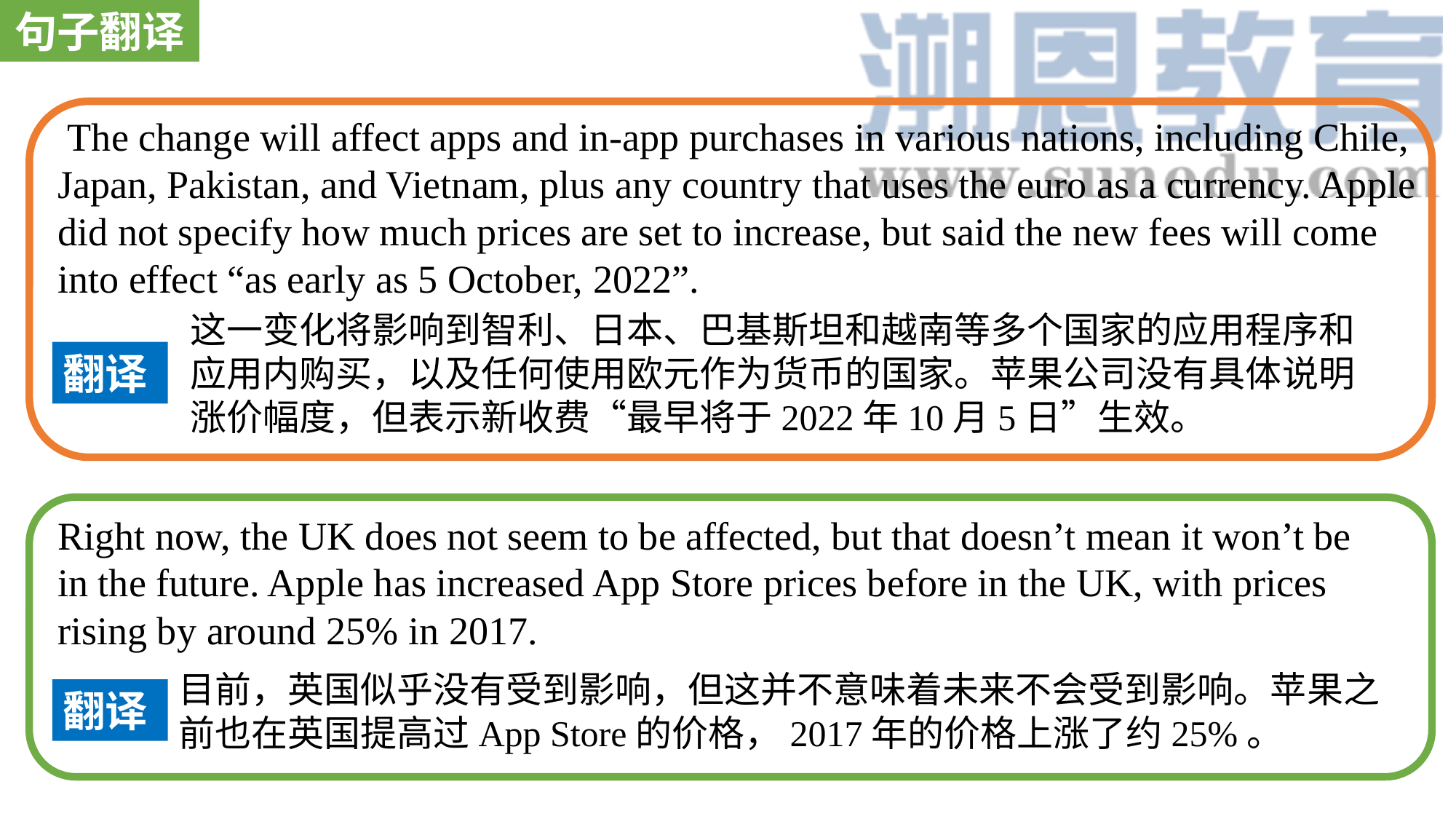

句子翻译

 The change will affect apps and in-app purchases in various nations, including Chile, Japan, Pakistan, and Vietnam, plus any country that uses the euro as a currency. Apple did not specify how much prices are set to increase, but said the new fees will come into effect “as early as 5 October, 2022”.
这一变化将影响到智利、日本、巴基斯坦和越南等多个国家的应用程序和应用内购买，以及任何使用欧元作为货币的国家。苹果公司没有具体说明涨价幅度，但表示新收费“最早将于2022年10月5日”生效。
翻译

Right now, the UK does not seem to be affected, but that doesn’t mean it won’t be in the future. Apple has increased App Store prices before in the UK, with prices rising by around 25% in 2017.
目前，英国似乎没有受到影响，但这并不意味着未来不会受到影响。苹果之前也在英国提高过App Store的价格，2017年的价格上涨了约25%。
翻译